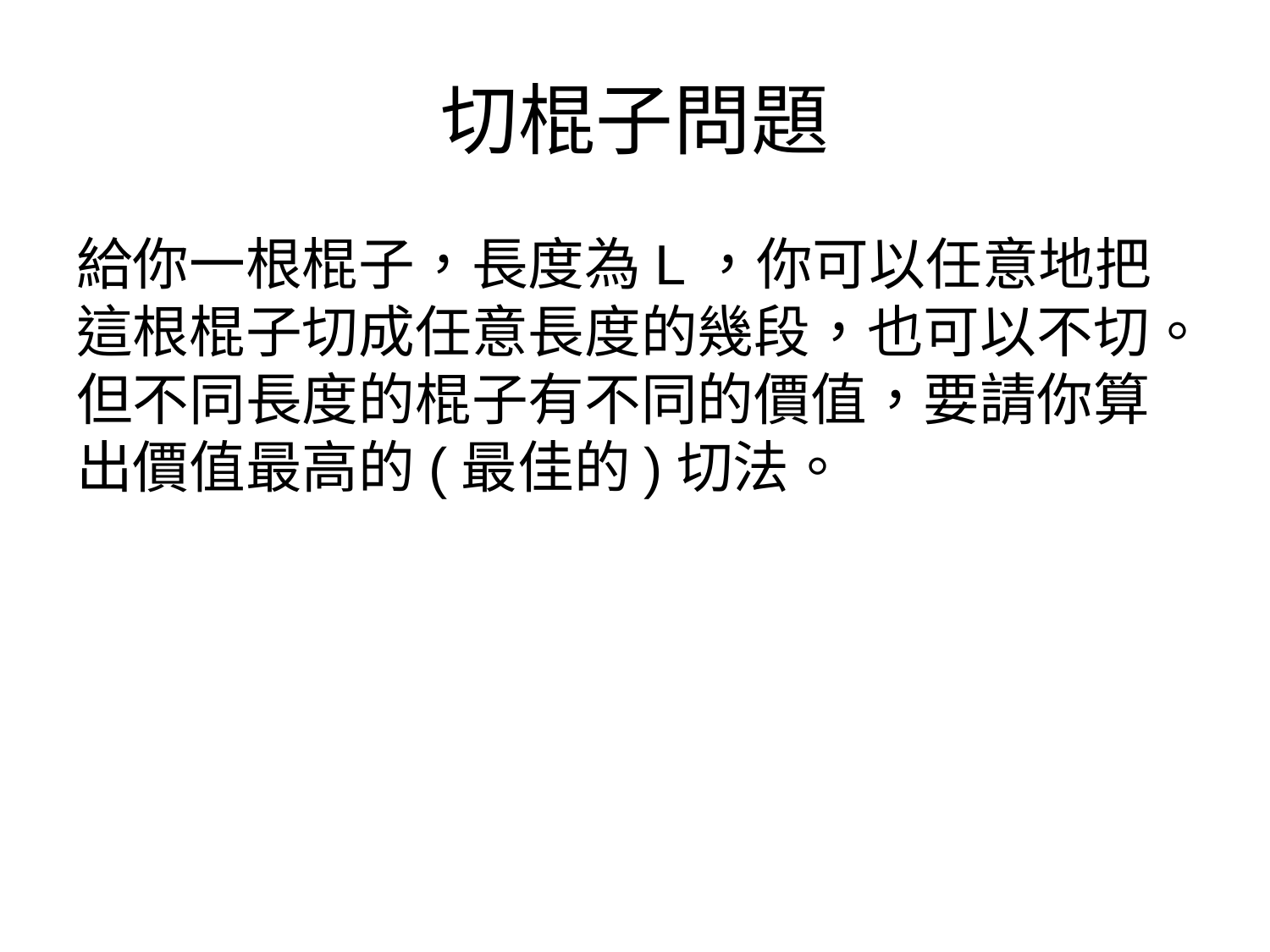

# 切棍子問題
給你一根棍子，長度為L，你可以任意地把這根棍子切成任意長度的幾段，也可以不切。但不同長度的棍子有不同的價值，要請你算出價值最高的(最佳的)切法。